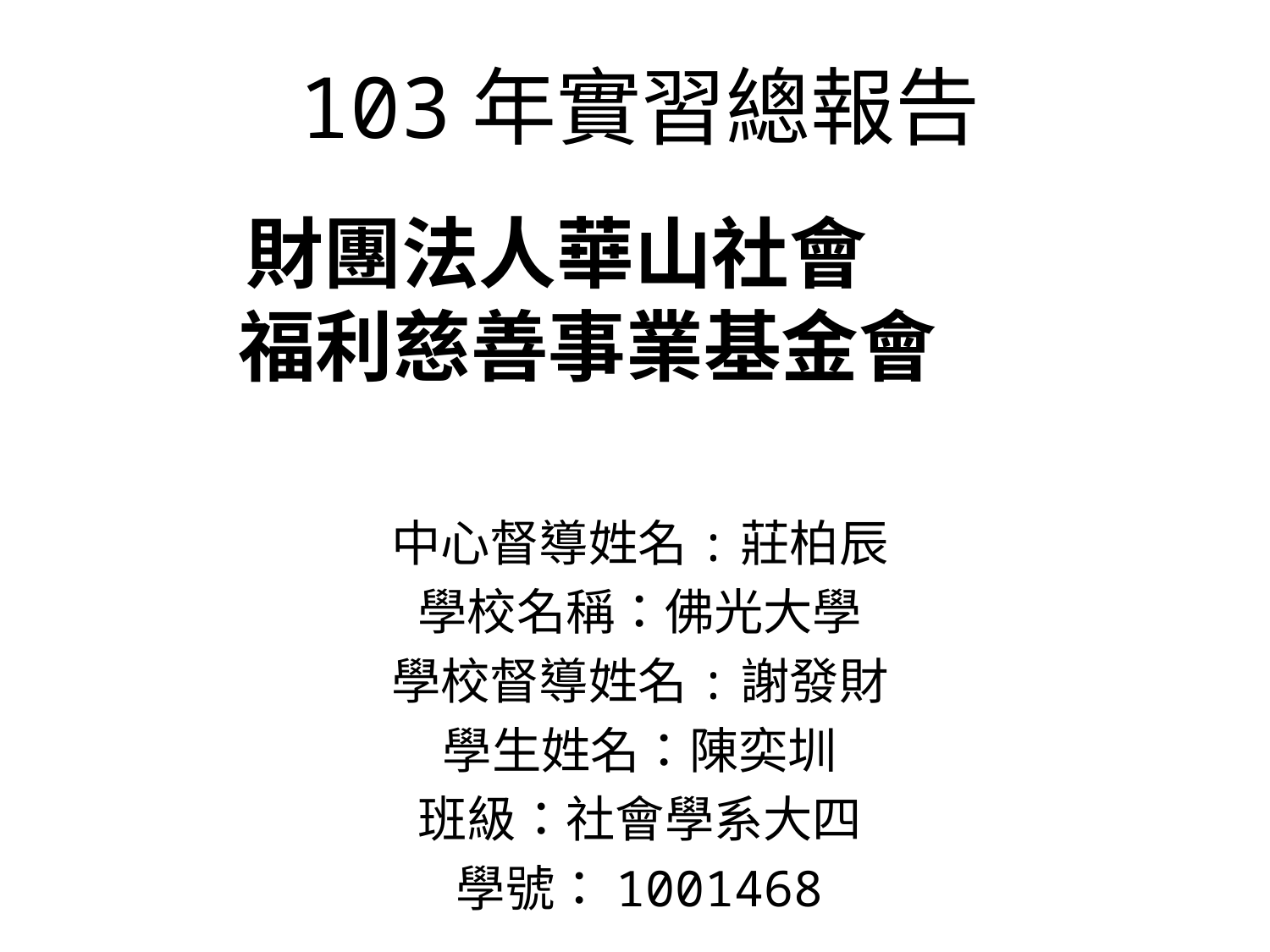

# 103年實習總報告
       財團法人華山社會
     福利慈善事業基金會

中心督導姓名:莊柏辰
學校名稱：佛光大學
學校督導姓名:謝發財
學生姓名：陳奕圳
班級：社會學系大四
學號：1001468